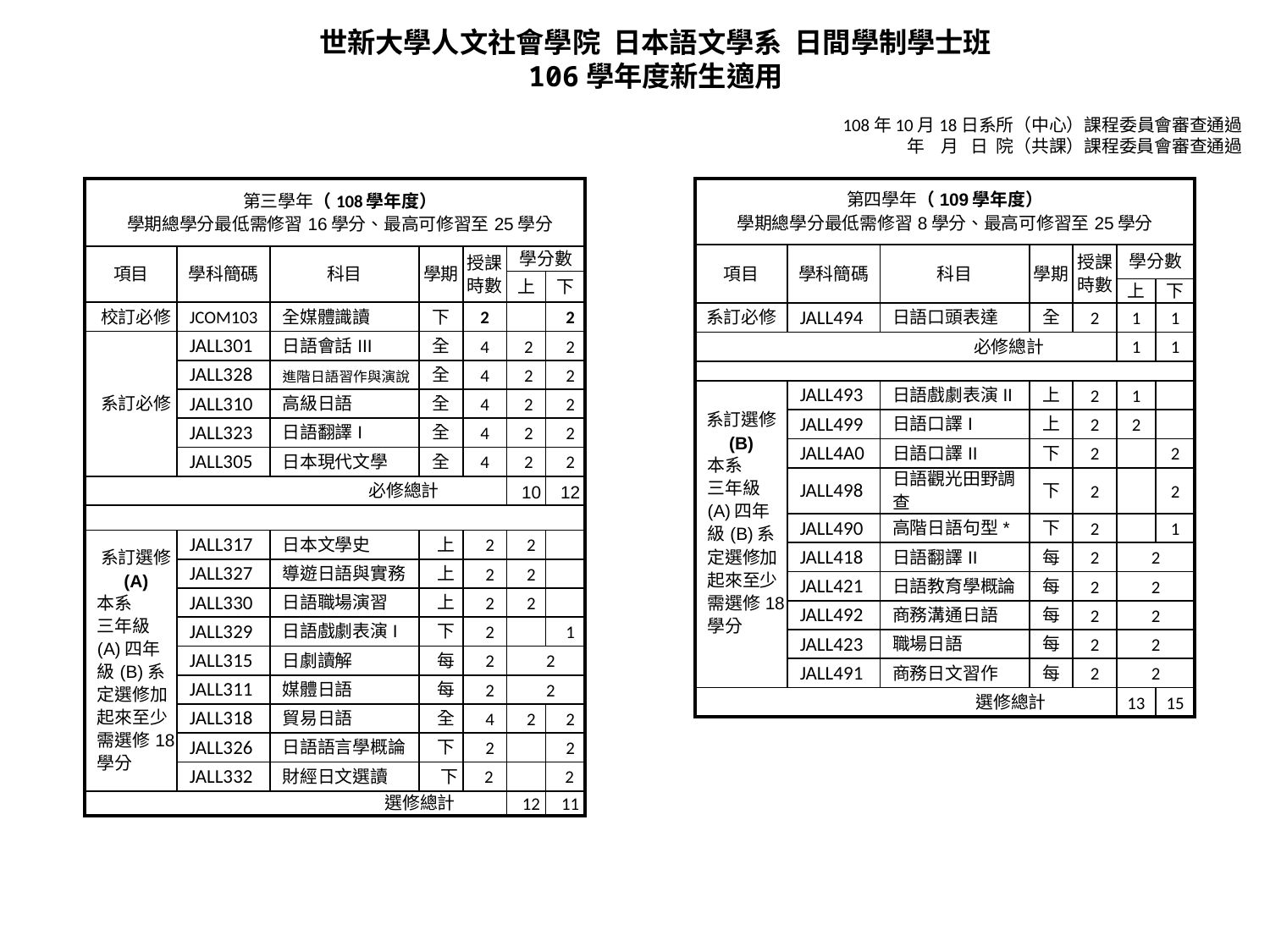

世新大學人文社會學院  日本語文學系  日間學制學士班
106學年度新生適用
108年10月18日系所（中心）課程委員會審查通過
年    月   日  院（共課）課程委員會審查通過
| 第四學年（109學年度） 學期總學分最低需修習8學分、最高可修習至25學分 |  |  |  |  |  |  |
| --- | --- | --- | --- | --- | --- | --- |
| 項目 | 學科簡碼 | 科目 | 學期 | 授課時數 | 學分數 |  |
|  |  |  |  |  | 上 | 下 |
| 系訂必修 | JALL494 | 日語口頭表達 | 全 | 2 | 1 | 1 |
| 必修總計 |  |  |  |  | 1 | 1 |
|  |  |  |  |  |  |  |
| 系訂選修 (B) 本系 三年級(A)四年級(B)系定選修加起來至少需選修18學分 | JALL493 | 日語戲劇表演II | 上 | 2 | 1 |  |
|  | JALL499 | 日語口譯I | 上 | 2 | 2 |  |
|  | JALL4A0 | 日語口譯II | 下 | 2 |  | 2 |
|  | JALL498 | 日語觀光田野調查 | 下 | 2 |  | 2 |
|  | JALL490 | 高階日語句型\* | 下 | 2 |  | 1 |
|  | JALL418 | 日語翻譯II | 每 | 2 | 2 |  |
|  | JALL421 | 日語教育學概論 | 每 | 2 | 2 |  |
|  | JALL492 | 商務溝通日語 | 每 | 2 | 2 |  |
|  | JALL423 | 職場日語 | 每 | 2 | 2 |  |
|  | JALL491 | 商務日文習作 | 每 | 2 | 2 |  |
| 選修總計 |  |  |  |  | 13 | 15 |
| 第三學年（108學年度） 學期總學分最低需修習16學分、最高可修習至25學分 |  |  |  |  |  |  |
| --- | --- | --- | --- | --- | --- | --- |
| 項目 | 學科簡碼 | 科目 | 學期 | 授課時數 | 學分數 |  |
|  |  |  |  |  | 上 | 下 |
| 校訂必修 | JCOM103 | 全媒體識讀 | 下 | 2 |  | 2 |
| 系訂必修 | JALL301 | 日語會話III | 全 | 4 | 2 | 2 |
|  | JALL328 | 進階日語習作與演說 | 全 | 4 | 2 | 2 |
|  | JALL310 | 高級日語 | 全 | 4 | 2 | 2 |
|  | JALL323 | 日語翻譯I | 全 | 4 | 2 | 2 |
|  | JALL305 | 日本現代文學 | 全 | 4 | 2 | 2 |
| 必修總計 |  |  |  |  | 10 | 12 |
|  |  |  |  |  |  |  |
| 系訂選修 (A) 本系 三年級(A)四年級(B)系定選修加起來至少需選修18學分 | JALL317 | 日本文學史 | 上 | 2 | 2 |  |
|  | JALL327 | 導遊日語與實務 | 上 | 2 | 2 |  |
|  | JALL330 | 日語職場演習 | 上 | 2 | 2 |  |
|  | JALL329 | 日語戲劇表演I | 下 | 2 |  | 1 |
|  | JALL315 | 日劇讀解 | 每 | 2 | 2 |  |
|  | JALL311 | 媒體日語 | 每 | 2 | 2 |  |
|  | JALL318 | 貿易日語 | 全 | 4 | 2 | 2 |
|  | JALL326 | 日語語言學概論 | 下 | 2 |  | 2 |
|  | JALL332 | 財經日文選讀 | 下 | 2 |  | 2 |
| 選修總計 |  |  |  |  | 12 | 11 |